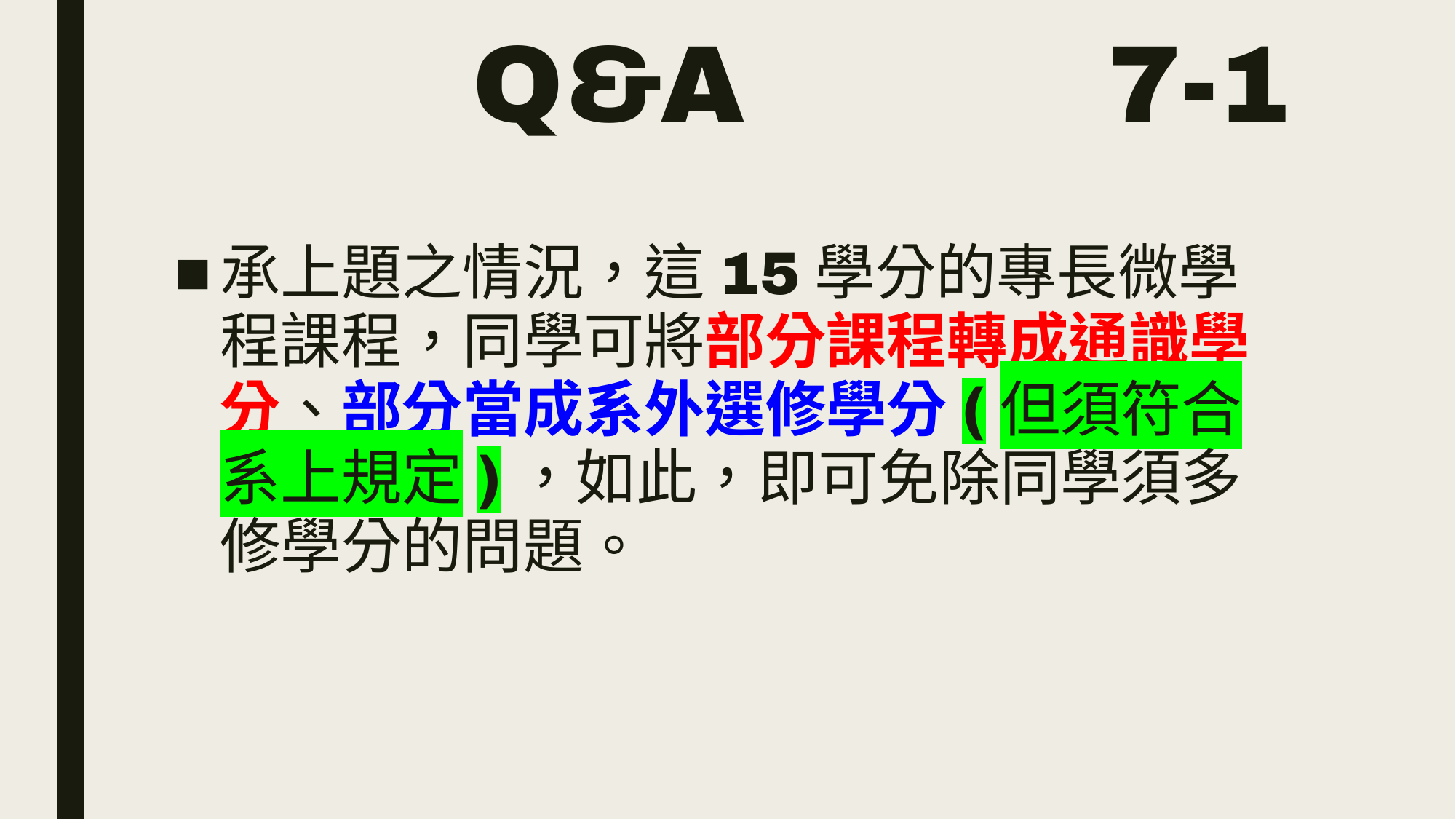

# Q&A          7-1

承上題之情況，這15學分的專長微學程課程，同學可將部分課程轉成通識學分、部分當成系外選修學分(但須符合系上規定)，如此，即可免除同學須多修學分的問題。